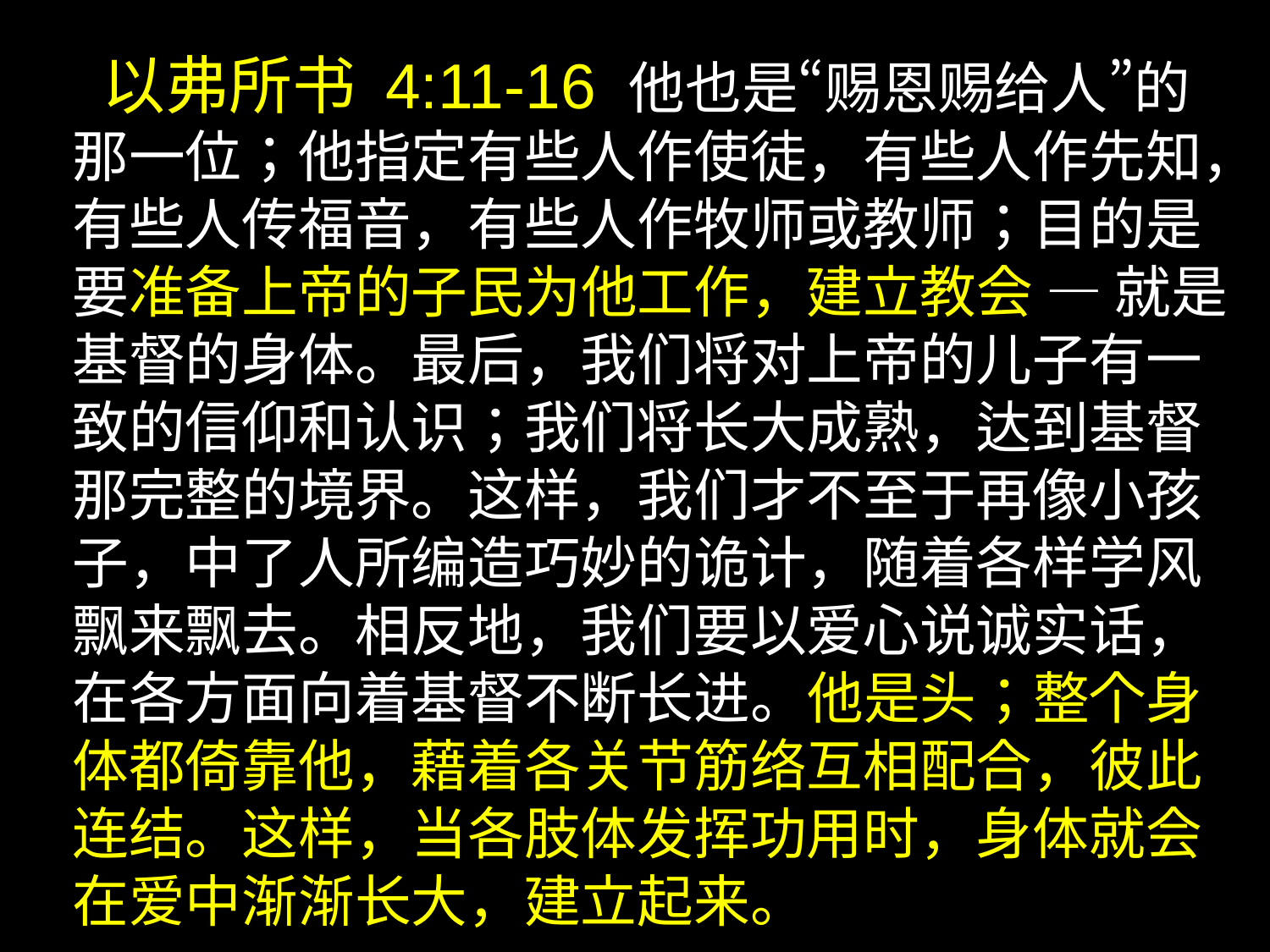

以弗所书 4:11-16 他也是“赐恩赐给人”的那一位；他指定有些人作使徒，有些人作先知，有些人传福音，有些人作牧师或教师；目的是要准备上帝的子民为他工作，建立教会 — 就是基督的身体。最后，我们将对上帝的儿子有一致的信仰和认识；我们将长大成熟，达到基督那完整的境界。这样，我们才不至于再像小孩子，中了人所编造巧妙的诡计，随着各样学风飘来飘去。相反地，我们要以爱心说诚实话，在各方面向着基督不断长进。他是头；整个身体都倚靠他，藉着各关节筋络互相配合，彼此连结。这样，当各肢体发挥功用时，身体就会在爱中渐渐长大，建立起来。